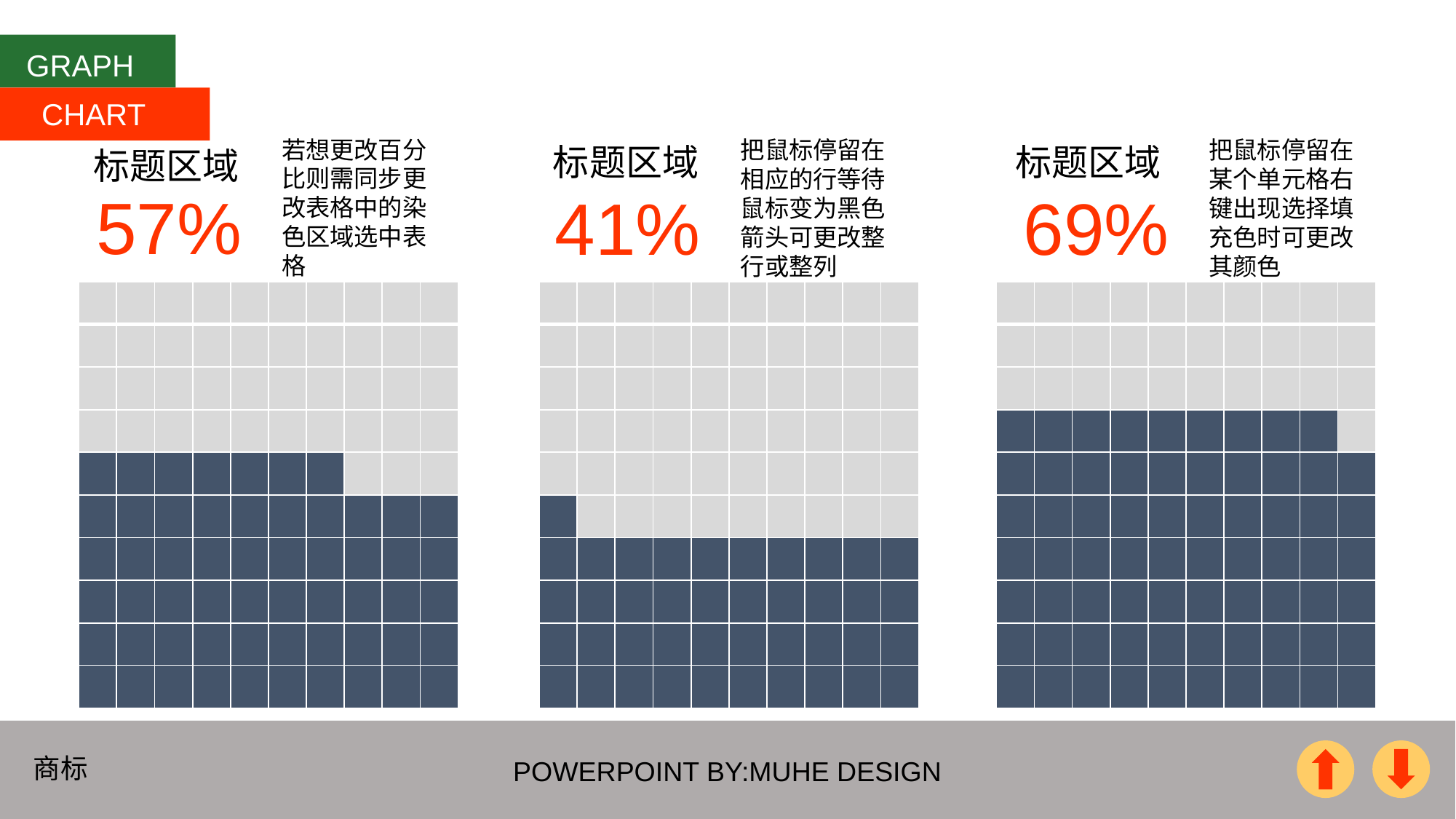

GRAPH
CHART
若想更改百分比则需同步更改表格中的染色区域选中表格
把鼠标停留在相应的行等待鼠标变为黑色箭头可更改整行或整列
把鼠标停留在某个单元格右键出现选择填充色时可更改其颜色
标题区域
标题区域
标题区域
57%
41%
69%
|  |  |  |  |  |  |  |  |  |  |
| --- | --- | --- | --- | --- | --- | --- | --- | --- | --- |
|  |  |  |  |  |  |  |  |  |  |
|  |  |  |  |  |  |  |  |  |  |
|  |  |  |  |  |  |  |  |  |  |
|  |  |  |  |  |  |  |  |  |  |
|  |  |  |  |  |  |  |  |  |  |
|  |  |  |  |  |  |  |  |  |  |
|  |  |  |  |  |  |  |  |  |  |
|  |  |  |  |  |  |  |  |  |  |
|  |  |  |  |  |  |  |  |  |  |
|  |  |  |  |  |  |  |  |  |  |
| --- | --- | --- | --- | --- | --- | --- | --- | --- | --- |
|  |  |  |  |  |  |  |  |  |  |
|  |  |  |  |  |  |  |  |  |  |
|  |  |  |  |  |  |  |  |  |  |
|  |  |  |  |  |  |  |  |  |  |
|  |  |  |  |  |  |  |  |  |  |
|  |  |  |  |  |  |  |  |  |  |
|  |  |  |  |  |  |  |  |  |  |
|  |  |  |  |  |  |  |  |  |  |
|  |  |  |  |  |  |  |  |  |  |
|  |  |  |  |  |  |  |  |  |  |
| --- | --- | --- | --- | --- | --- | --- | --- | --- | --- |
|  |  |  |  |  |  |  |  |  |  |
|  |  |  |  |  |  |  |  |  |  |
|  |  |  |  |  |  |  |  |  |  |
|  |  |  |  |  |  |  |  |  |  |
|  |  |  |  |  |  |  |  |  |  |
|  |  |  |  |  |  |  |  |  |  |
|  |  |  |  |  |  |  |  |  |  |
|  |  |  |  |  |  |  |  |  |  |
|  |  |  |  |  |  |  |  |  |  |